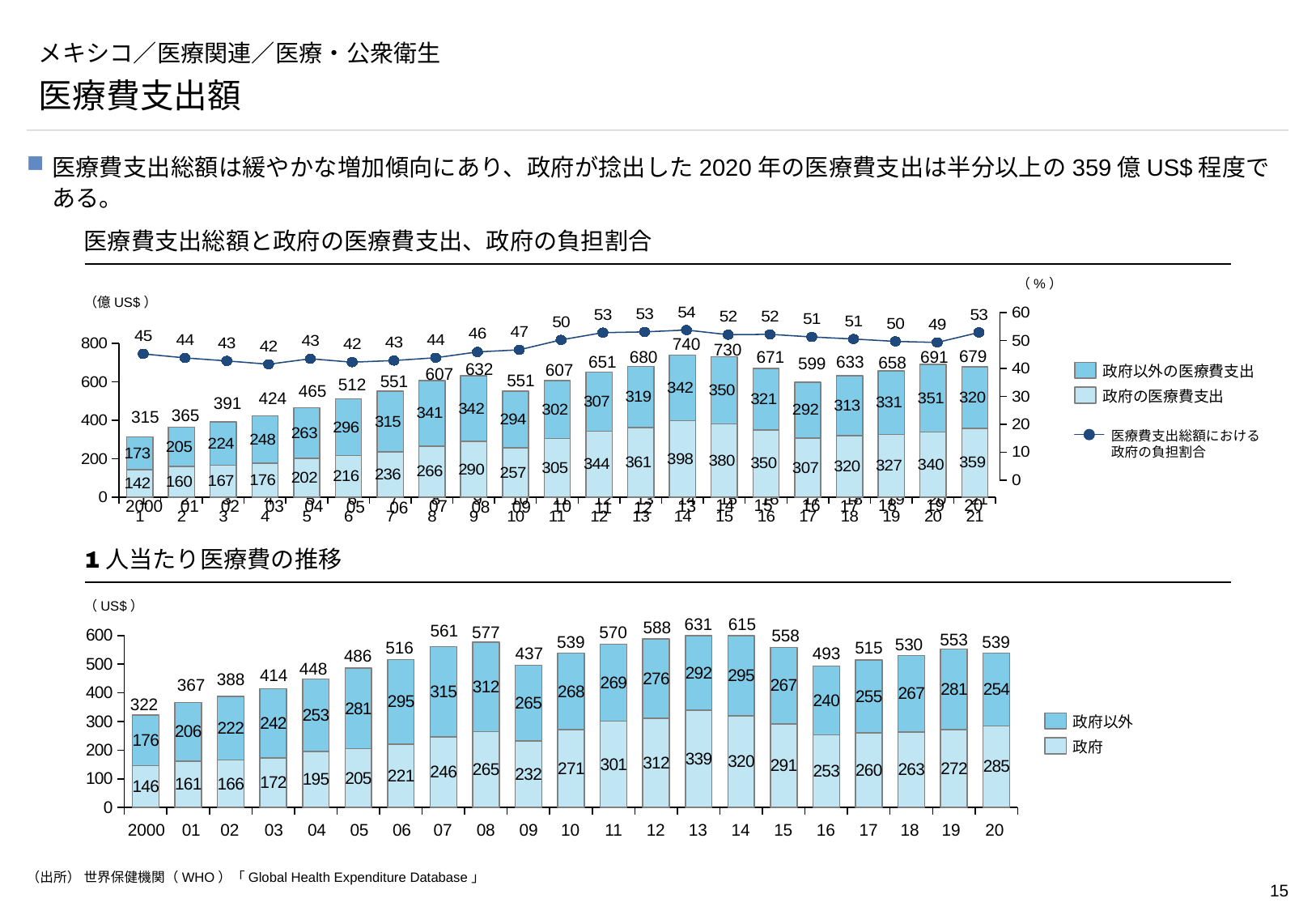

# メキシコ／医療関連／医療・公衆衛生
医療費支出額
医療費支出総額は緩やかな増加傾向にあり、政府が捻出した2020年の医療費支出は半分以上の359億US$程度である。
医療費支出総額と政府の医療費支出、政府の負担割合
（%）
（億US$）

### Chart

| Category |  |
|---|---|

### Chart

| Category |  |  |
|---|---|---|
740
730
679
671
680
691
651
633
658
599
632
607
政府以外の医療費支出

607
551
551
512
465
政府の医療費支出

424
391
365
315
医療費支出総額における
政府の負担割合

16
18
19
20
14
15
17
2000
01
02
03
04
07
13
10
05
08
09
12
06
11
1人当たり医療費の推移
（US$）
615
631
588
561
577
570

### Chart

| Category |  |  |
|---|---|---|
558
553
539
539
530
516
515
437
493
486
448
414
388
367
322
政府以外

政府

07
09
2000
01
02
03
04
05
06
10
11
12
13
14
15
16
17
18
19
20
08
（出所） 世界保健機関（WHO）「Global Health Expenditure Database」